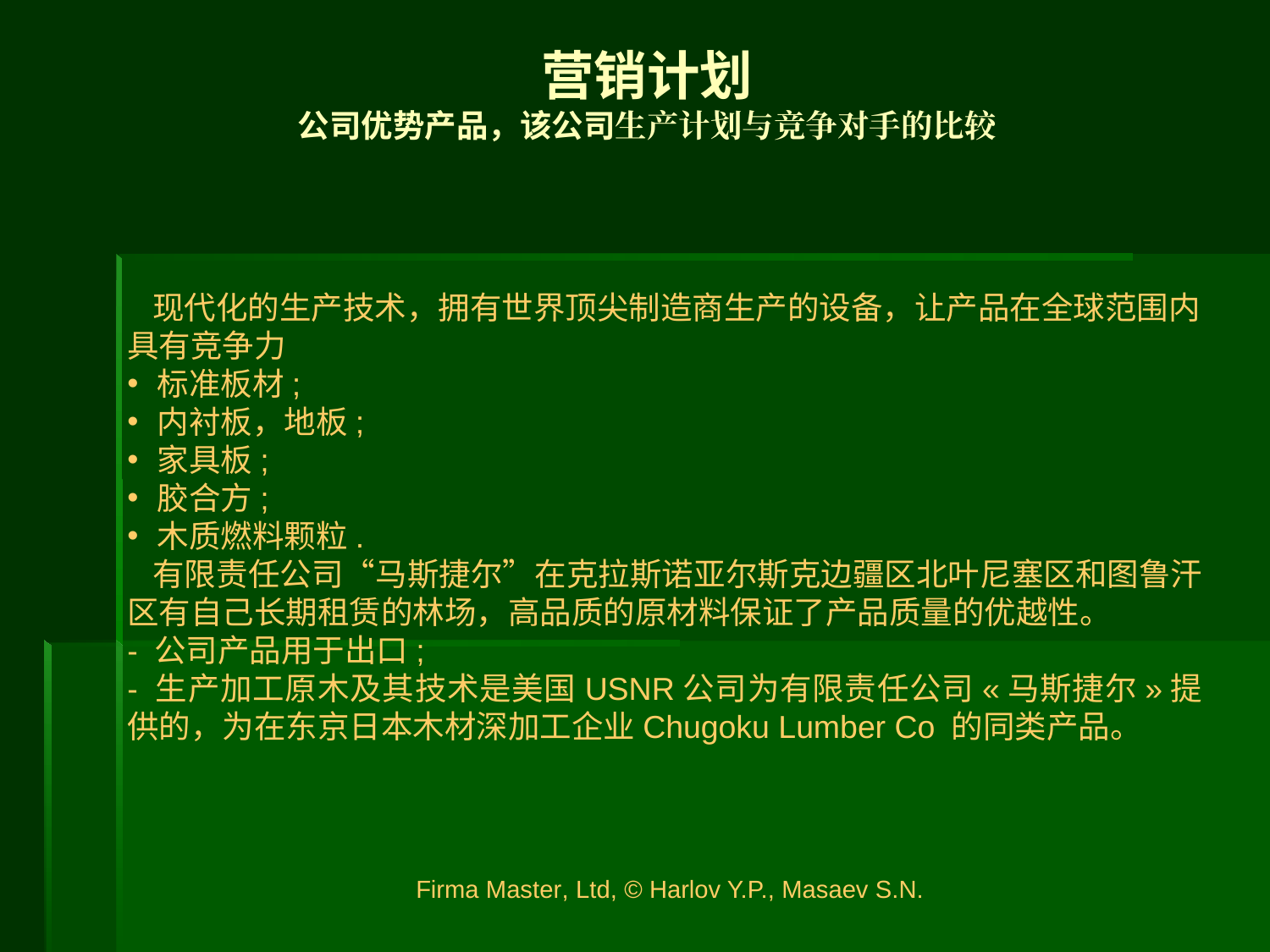

营销计划
公司优势产品，该公司生产计划与竞争对手的比较
	现代化的生产技术，拥有世界顶尖制造商生产的设备，让产品在全球范围内具有竞争力
标准板材;
内衬板，地板;
家具板;
胶合方;
木质燃料颗粒.
	有限责任公司“马斯捷尔”在克拉斯诺亚尔斯克边疆区北叶尼塞区和图鲁汗区有自己长期租赁的林场，高品质的原材料保证了产品质量的优越性。
- 公司产品用于出口;
- 生产加工原木及其技术是美国USNR公司为有限责任公司«马斯捷尔»提供的，为在东京日本木材深加工企业Chugoku Lumber Co 的同类产品。
Firma Master, Ltd, © Harlov Y.P., Masaev S.N.